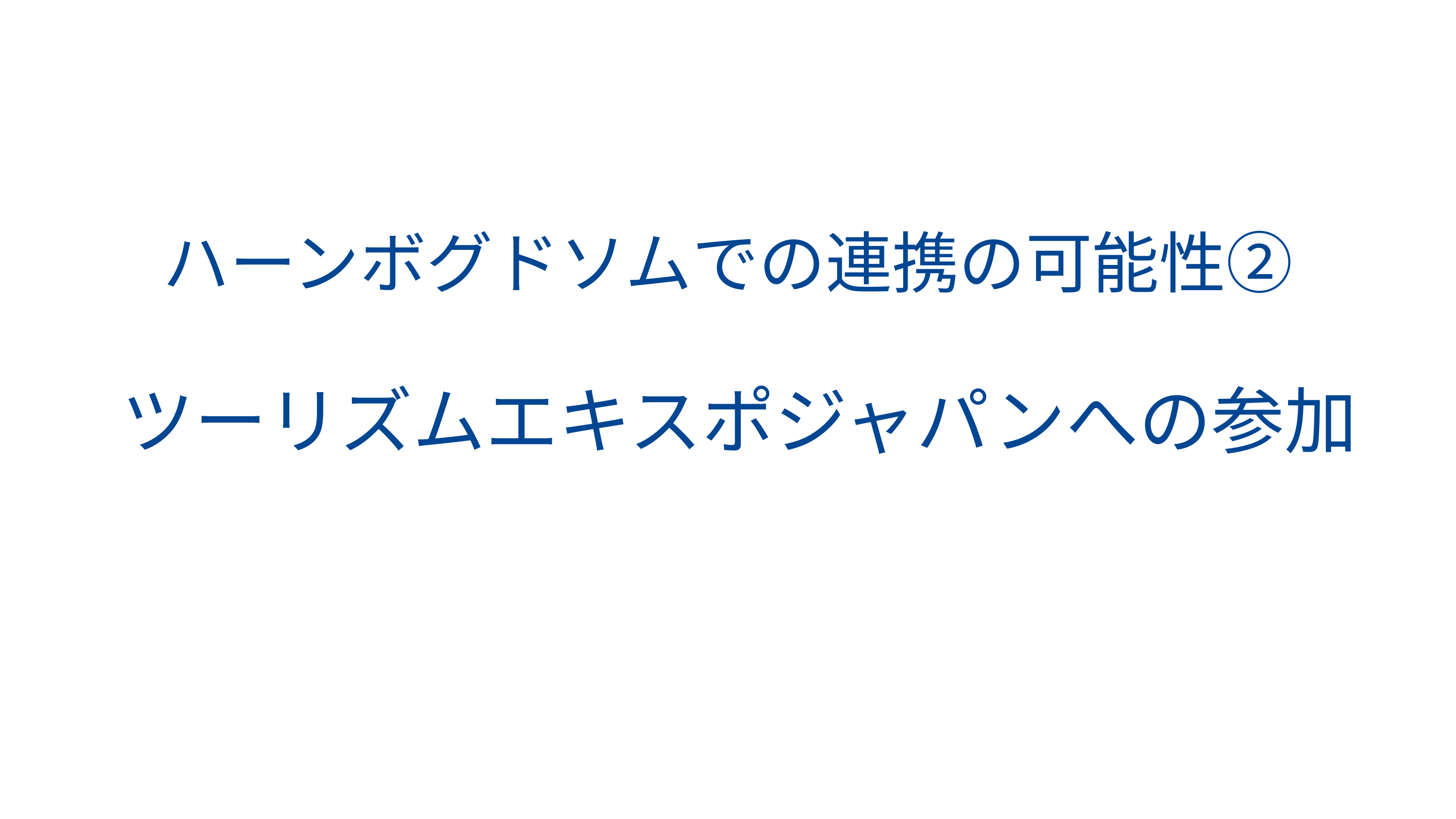

ハーンボグドソムでの連携の可能性②
ツーリズムエキスポジャパンへの参加